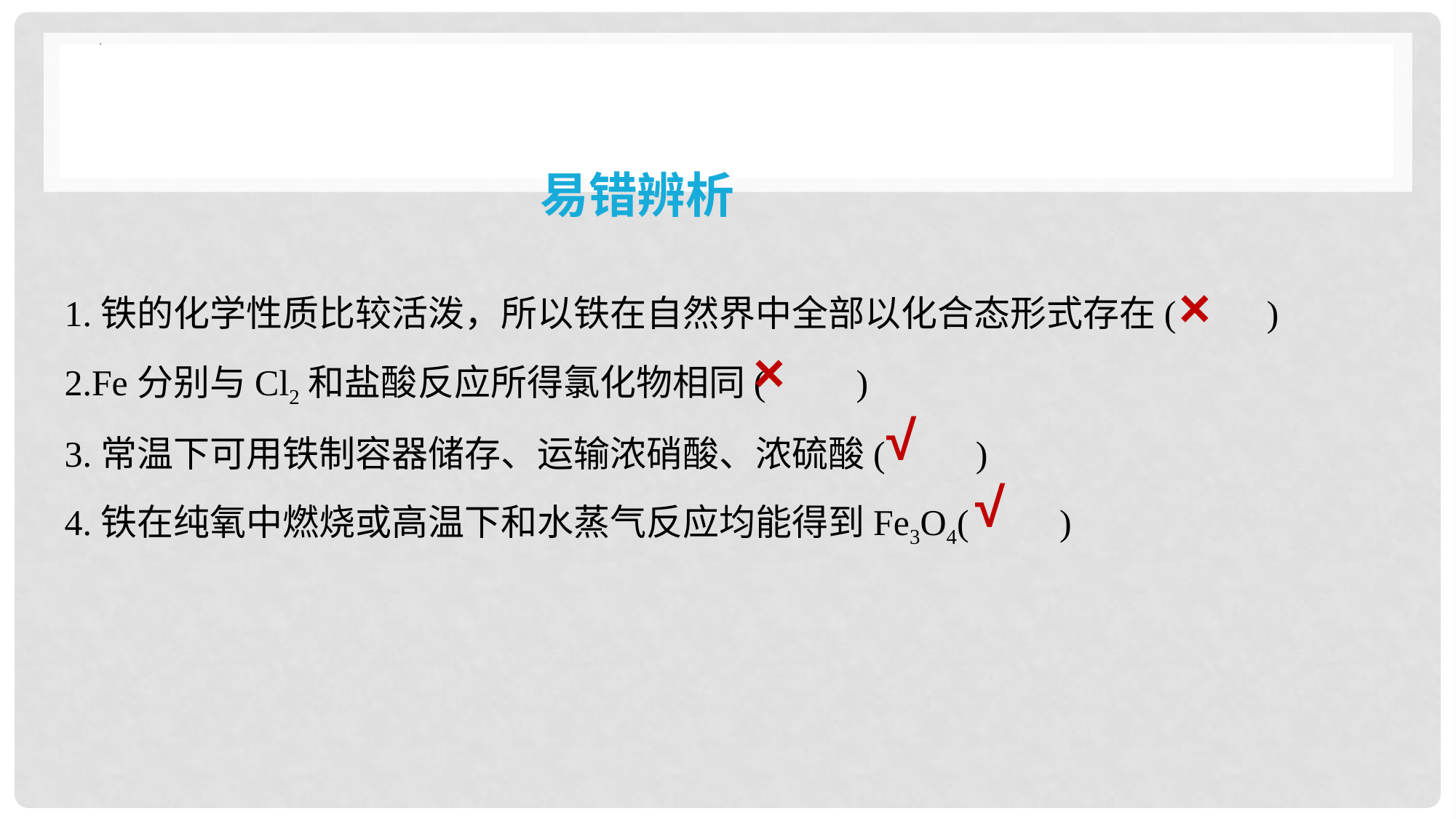

易错辨析
1.铁的化学性质比较活泼，所以铁在自然界中全部以化合态形式存在(　　)
2.Fe分别与Cl2和盐酸反应所得氯化物相同(　　)
3.常温下可用铁制容器储存、运输浓硝酸、浓硫酸(　　)
4.铁在纯氧中燃烧或高温下和水蒸气反应均能得到Fe3O4(　　)
×
×
√
√